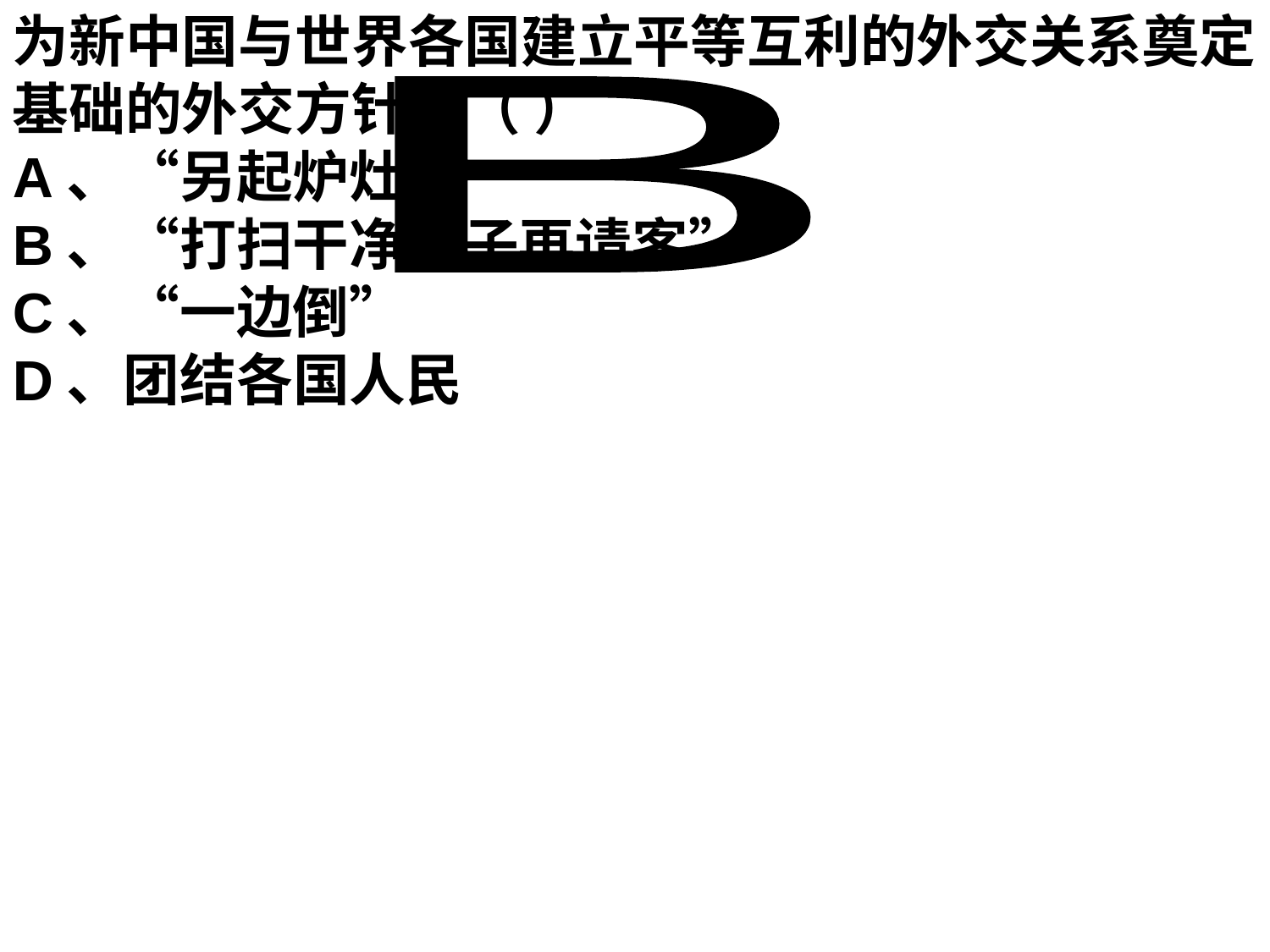

为新中国与世界各国建立平等互利的外交关系奠定基础的外交方针是（ ）
A、“另起炉灶”
B、“打扫干净屋子再请客”
C、“一边倒”
D、团结各国人民
B